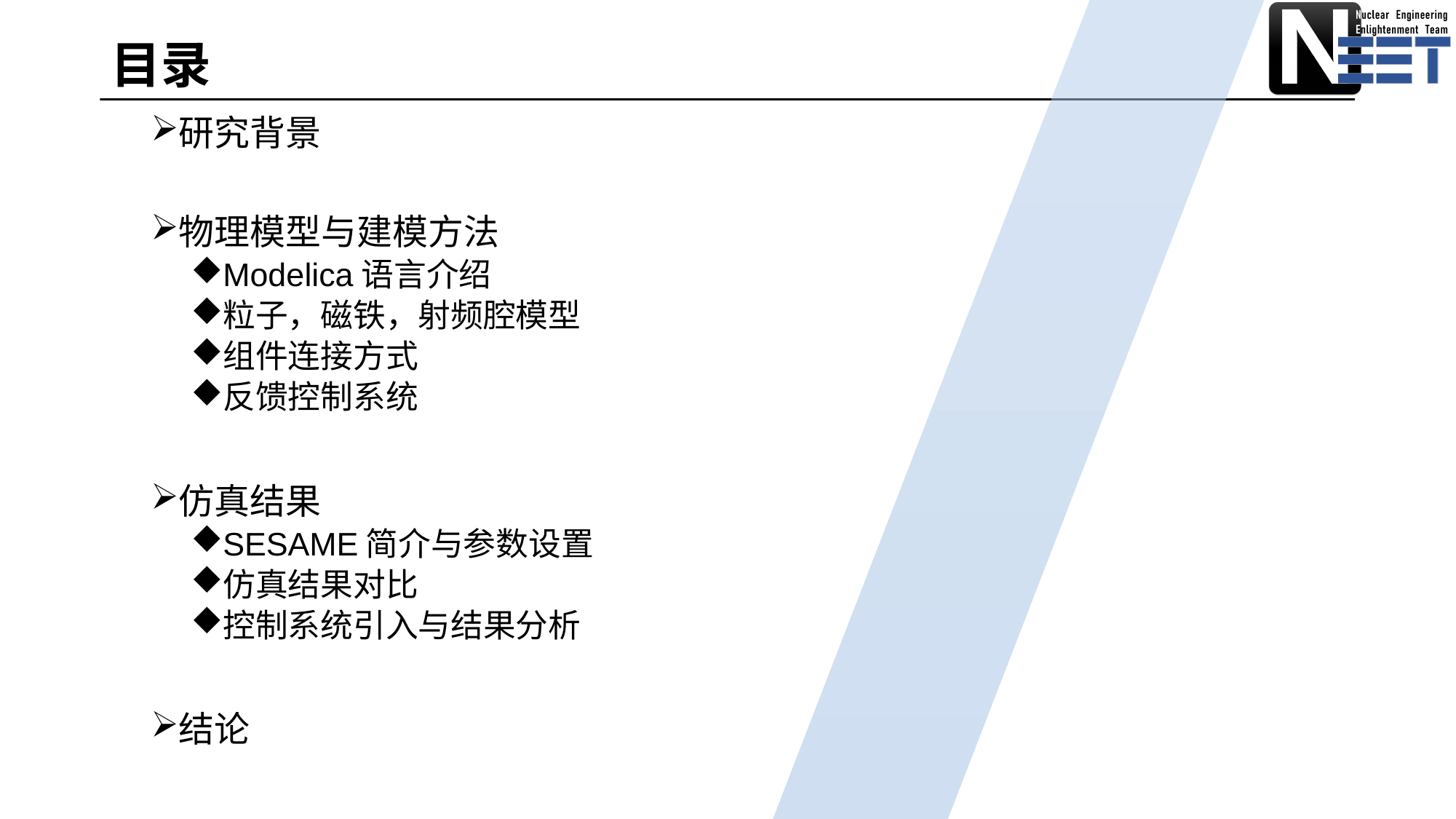

# 目录
研究背景

物理模型与建模方法
Modelica语言介绍
粒子，磁铁，射频腔模型
组件连接方式
反馈控制系统

仿真结果
SESAME简介与参数设置
仿真结果对比
控制系统引入与结果分析

结论